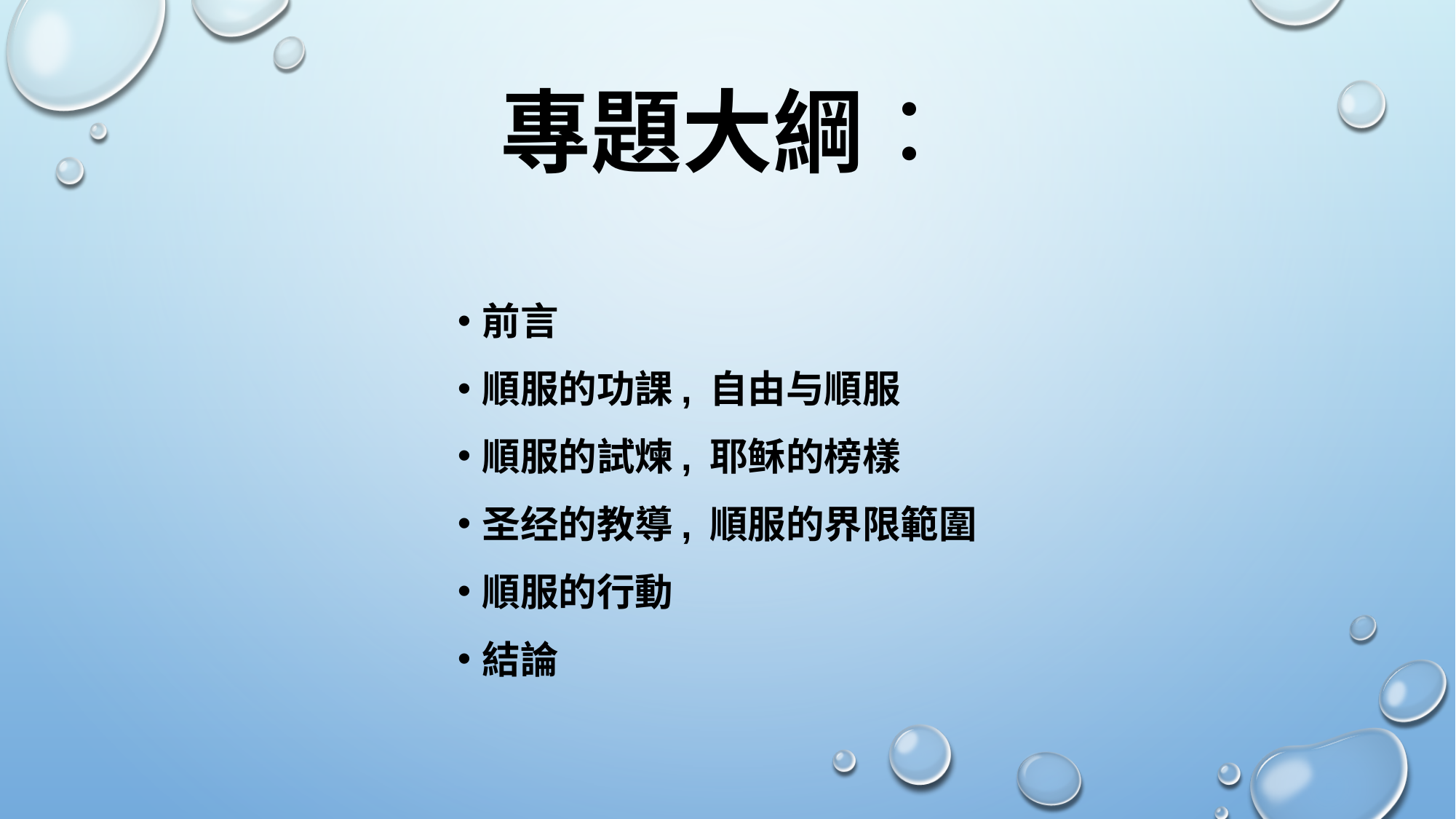

# 專題大綱：
前言
順服的功課, 自由与順服
順服的試煉, 耶稣的榜樣
圣经的教導, 順服的界限範圍
順服的行動
結論